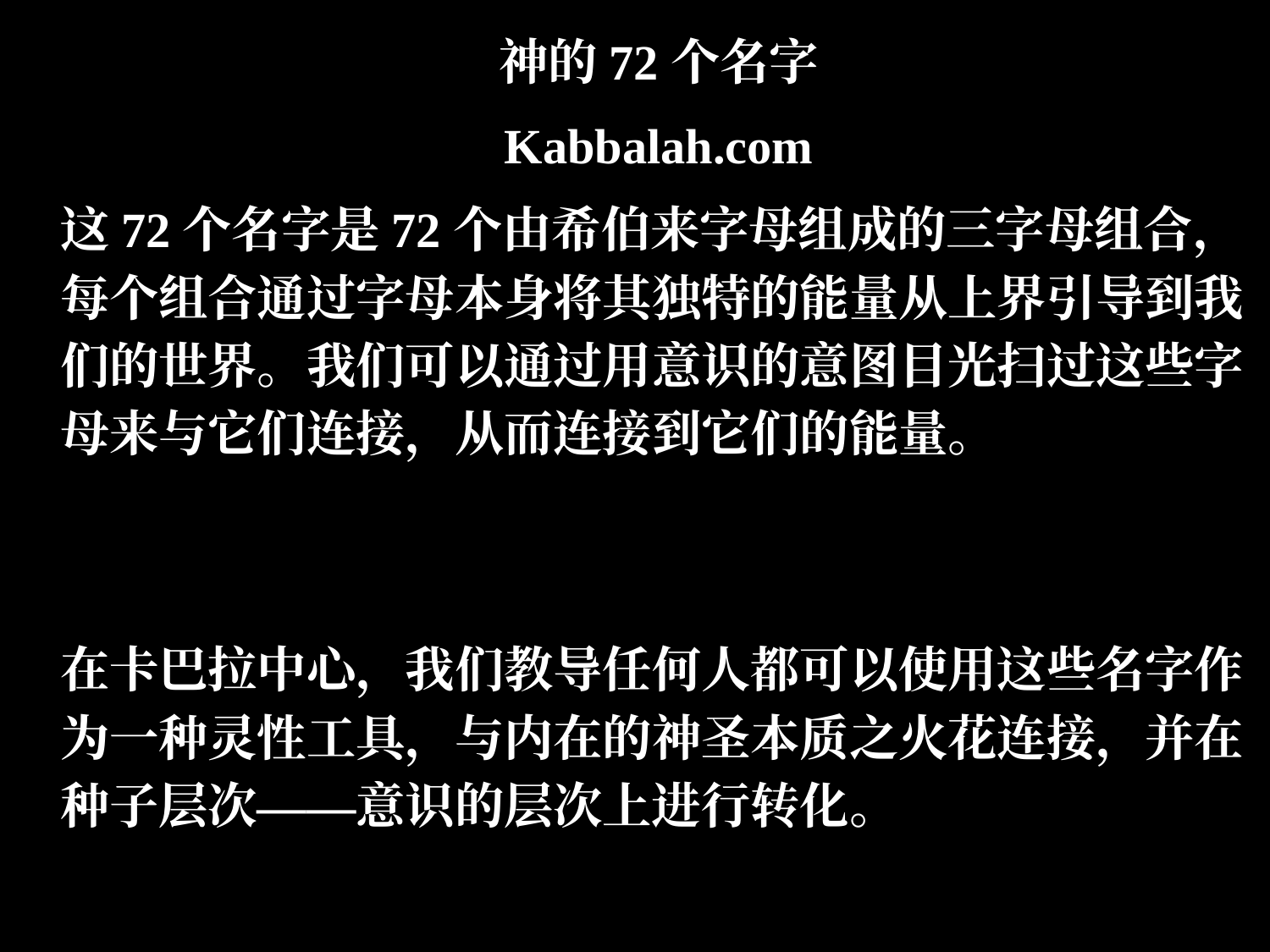

神的72个名字
Kabbalah.com
这72个名字是72个由希伯来字母组成的三字母组合，每个组合通过字母本身将其独特的能量从上界引导到我们的世界。我们可以通过用意识的意图目光扫过这些字母来与它们连接，从而连接到它们的能量。

在卡巴拉中心，我们教导任何人都可以使用这些名字作为一种灵性工具，与内在的神圣本质之火花连接，并在种子层次——意识的层次上进行转化。